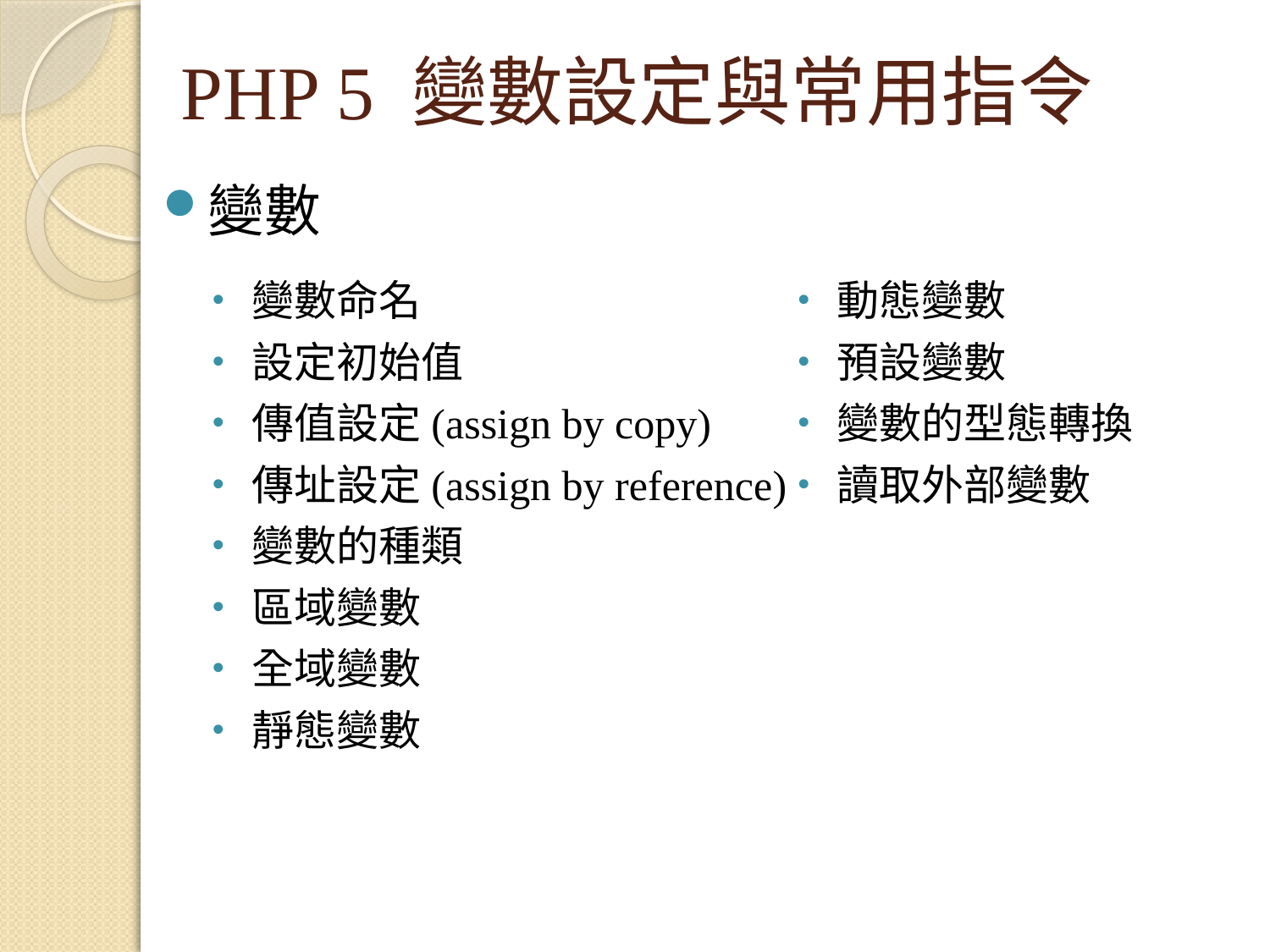

# PHP 5 變數設定與常用指令
變數
變數命名
設定初始值
傳值設定(assign by copy)
傳址設定(assign by reference)
變數的種類
區域變數
全域變數
靜態變數

動態變數
預設變數
變數的型態轉換
讀取外部變數